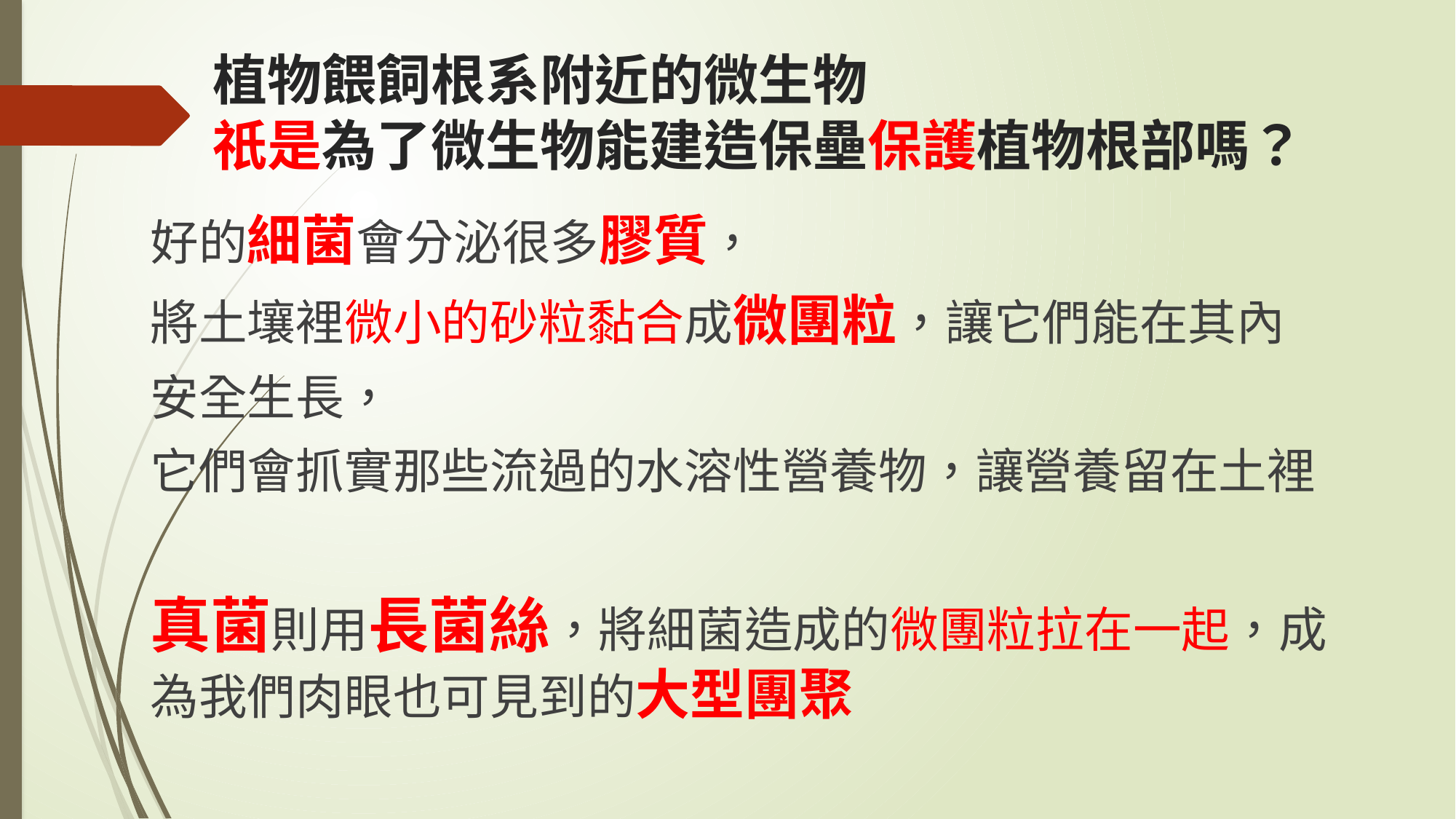

# 植物餵飼根系附近的微生物 祇是為了微生物能建造保壘保護植物根部嗎？
好的細菌會分泌很多膠質，
將土壤裡微小的砂粒黏合成微團粒，讓它們能在其內
安全生長，
它們會抓實那些流過的水溶性營養物，讓營養留在土裡

真菌則用長菌絲，將細菌造成的微團粒拉在一起，成為我們肉眼也可見到的大型團聚